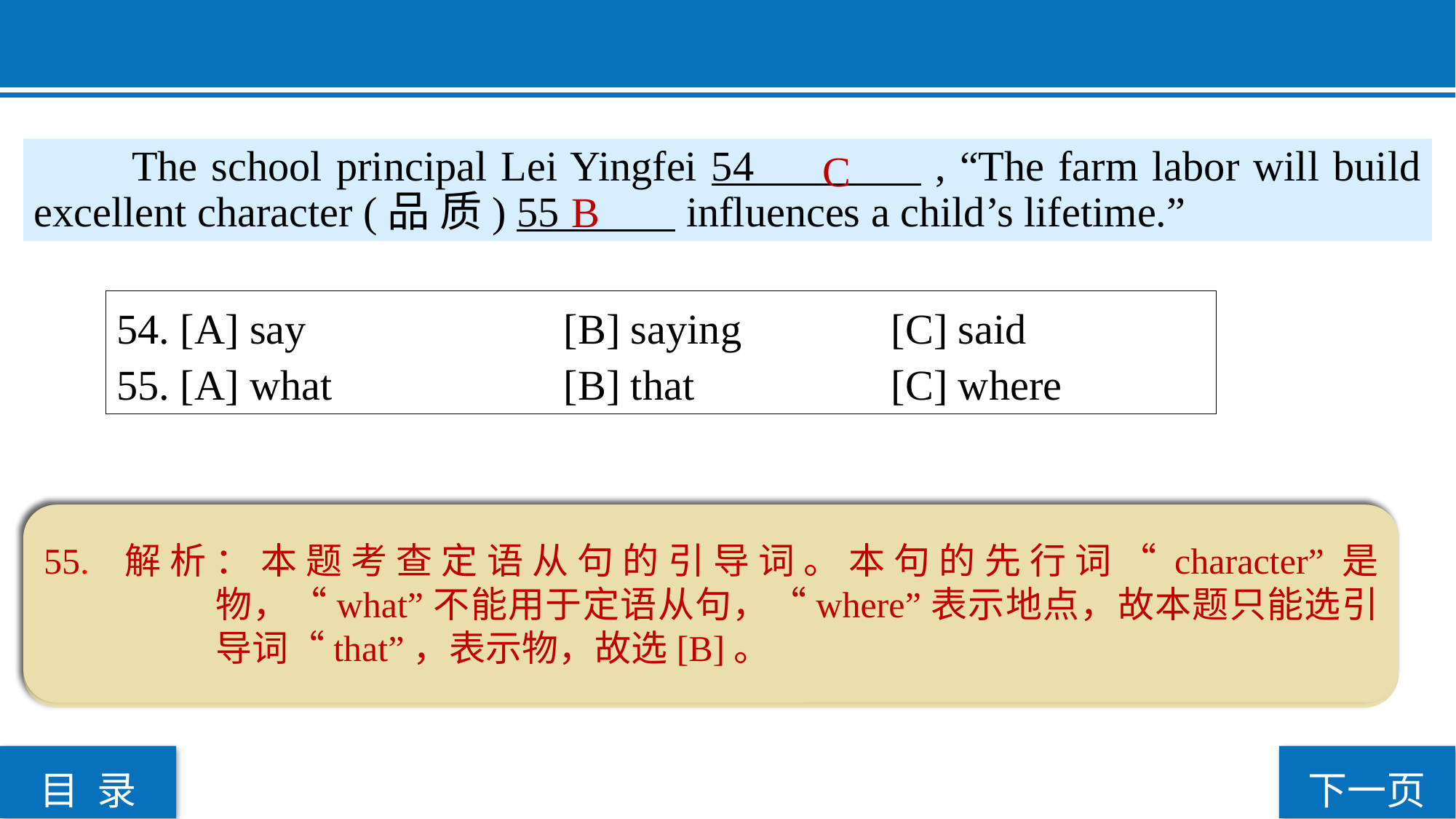

C
       The school principal Lei Yingfei 54             , “The farm labor will build excellent character (品 质) 55            influences a child’s lifetime.”
B
54. [A] say 			 [B] saying 		 [C] said
55. [A] what			 [B] that		 [C] where
54. 解析：本题考查谓语动词和主谓一致。“The school principal Lei Yingfei”在句子中作主语，句中缺少谓语动词，所以排除非谓语动词“saying”，又因主语是第三人称单数，排除“say”。“said”表示时态为一般过去时，“校长雷应飞曾说过”，符合上下文语境，选[C]。
55. 解析：本题考查定语从句的引导词。本句的先行词“character”是物，“what”不能用于定语从句，“where”表示地点，故本题只能选引导词“that”，表示物，故选[B]。